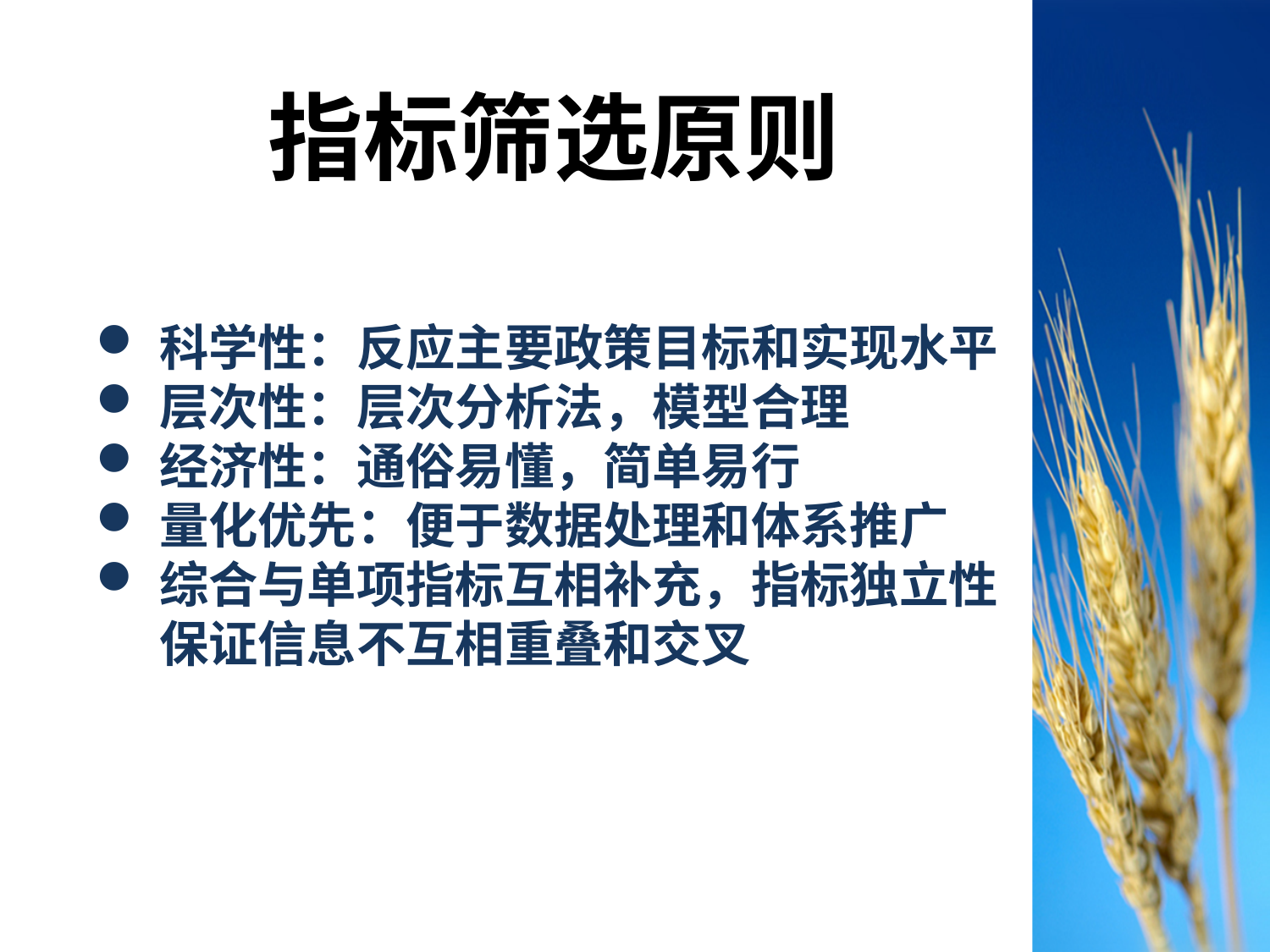

指标筛选原则
科学性：反应主要政策目标和实现水平
层次性：层次分析法，模型合理
经济性：通俗易懂，简单易行
量化优先：便于数据处理和体系推广
综合与单项指标互相补充，指标独立性保证信息不互相重叠和交叉